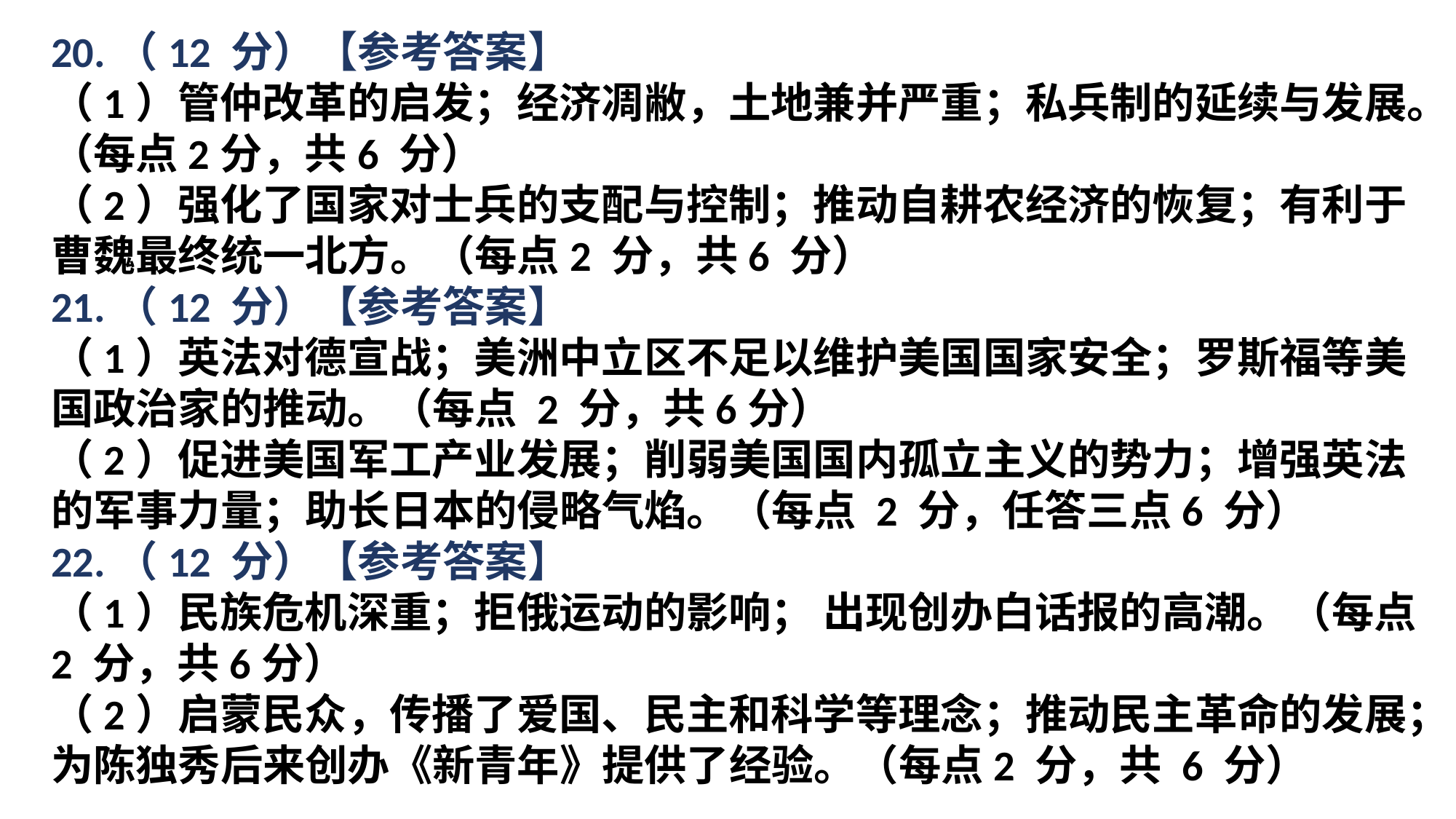

20.（12 分）【参考答案】
（1）管仲改革的启发；经济凋敝，土地兼并严重；私兵制的延续与发展。（每点2分，共6 分）
（2）强化了国家对士兵的支配与控制；推动自耕农经济的恢复；有利于曹魏最终统一北方。（每点2 分，共6 分）
21.（12 分）【参考答案】
（1）英法对德宣战；美洲中立区不足以维护美国国家安全；罗斯福等美国政治家的推动。（每点 2 分，共6分）
（2）促进美国军工产业发展；削弱美国国内孤立主义的势力；增强英法的军事力量；助长日本的侵略气焰。（每点 2 分，任答三点6 分）
22.（12 分）【参考答案】
（1）民族危机深重；拒俄运动的影响； 出现创办白话报的高潮。（每点 2 分，共6分）
（2）启蒙民众，传播了爱国、民主和科学等理念；推动民主革命的发展；为陈独秀后来创办《新青年》提供了经验。（每点2 分，共 6 分）